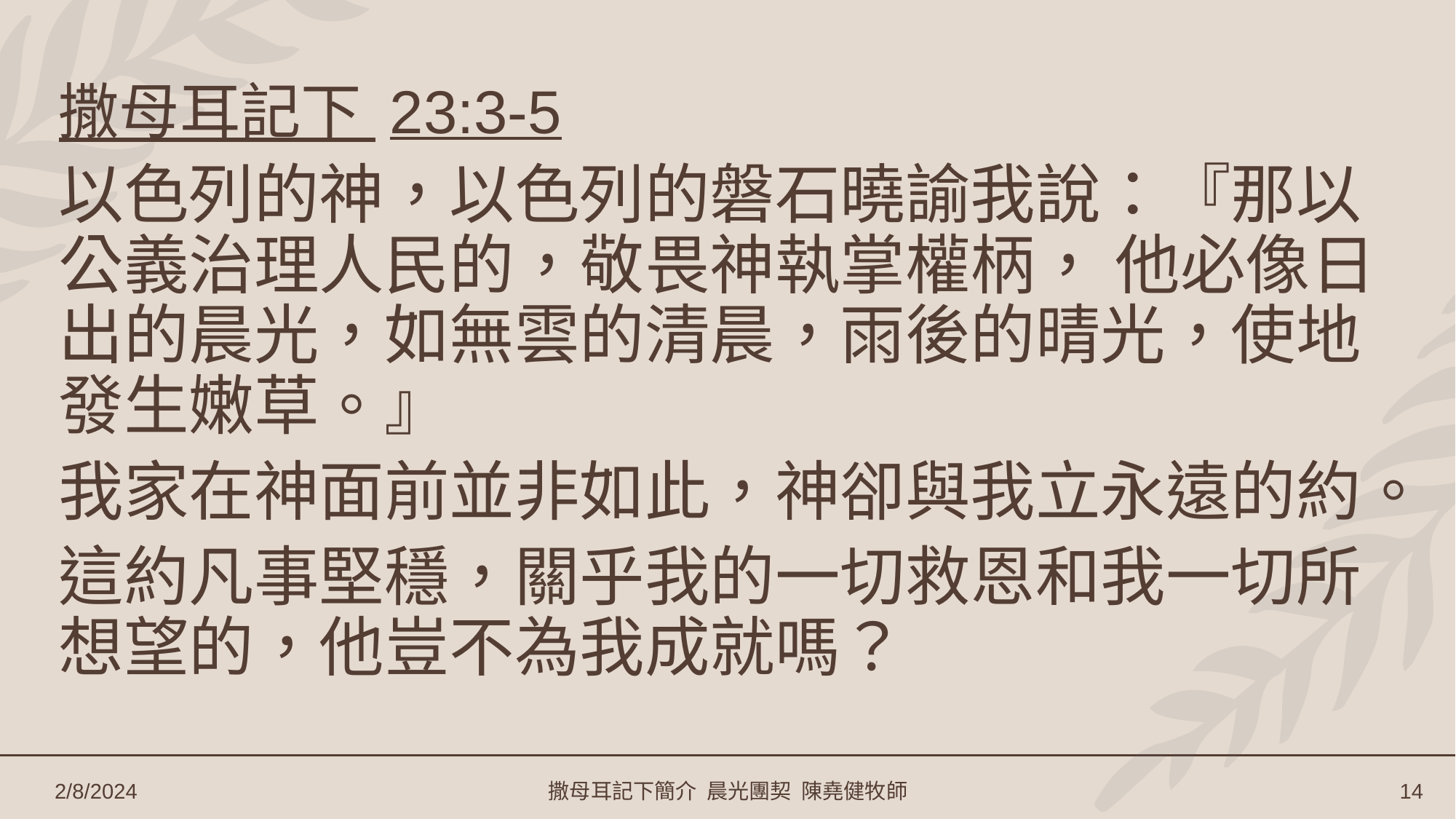

撒母耳記下 23:3-5
以色列的神，以色列的磐石曉諭我說：『那以公義治理人民的，敬畏神執掌權柄， 他必像日出的晨光，如無雲的清晨，雨後的晴光，使地發生嫩草。』
我家在神面前並非如此，神卻與我立永遠的約。
這約凡事堅穩，關乎我的一切救恩和我一切所想望的，他豈不為我成就嗎？
#
2/8/2024
撒母耳記下簡介  晨光團契  陳堯健牧師
14